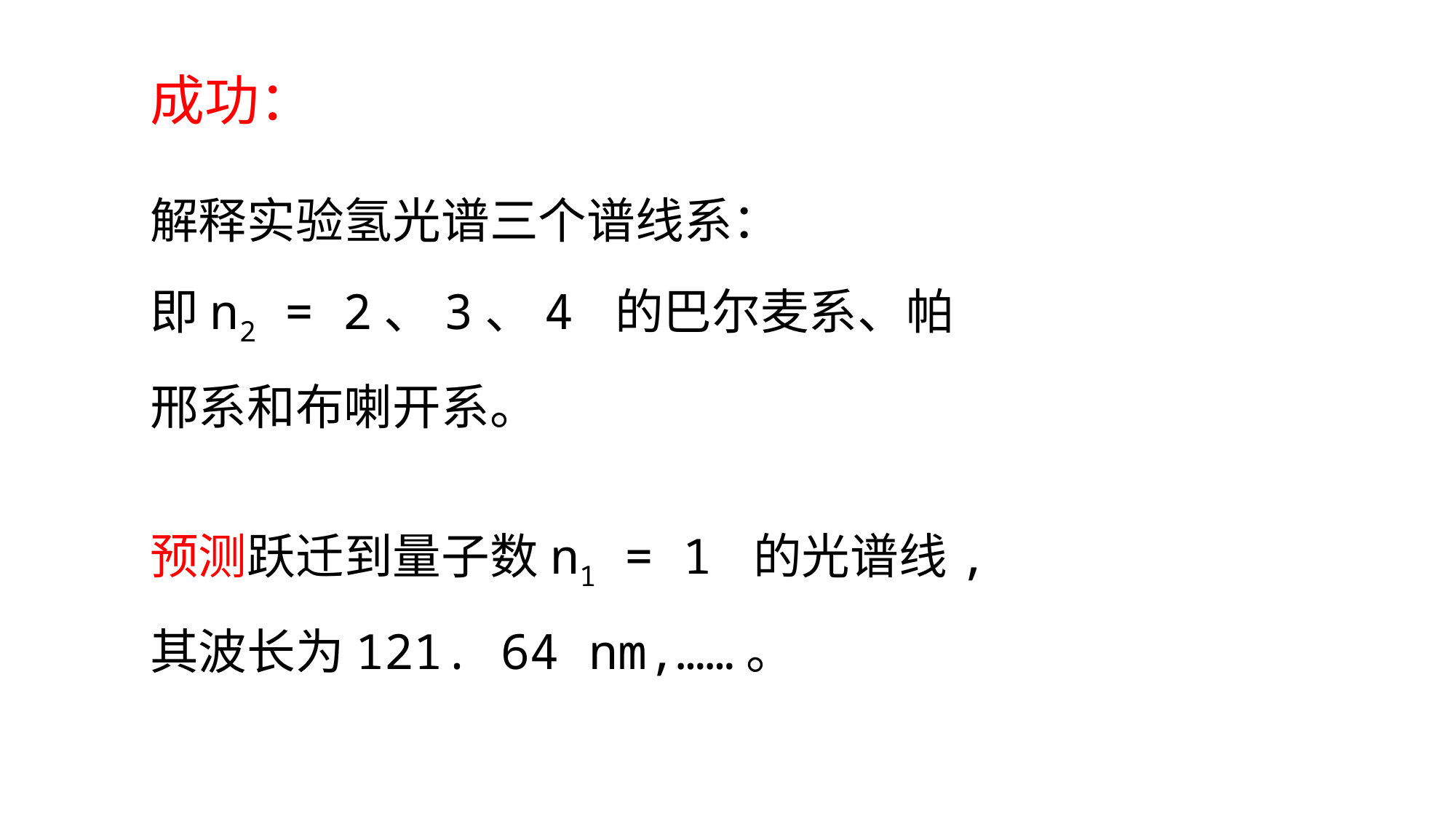

成功：

解释实验氢光谱三个谱线系：
即n2 = 2、3、4 的巴尔麦系、帕
邢系和布喇开系。

预测跃迁到量子数n1 = 1 的光谱线, 其波长为121. 64 nm,……。